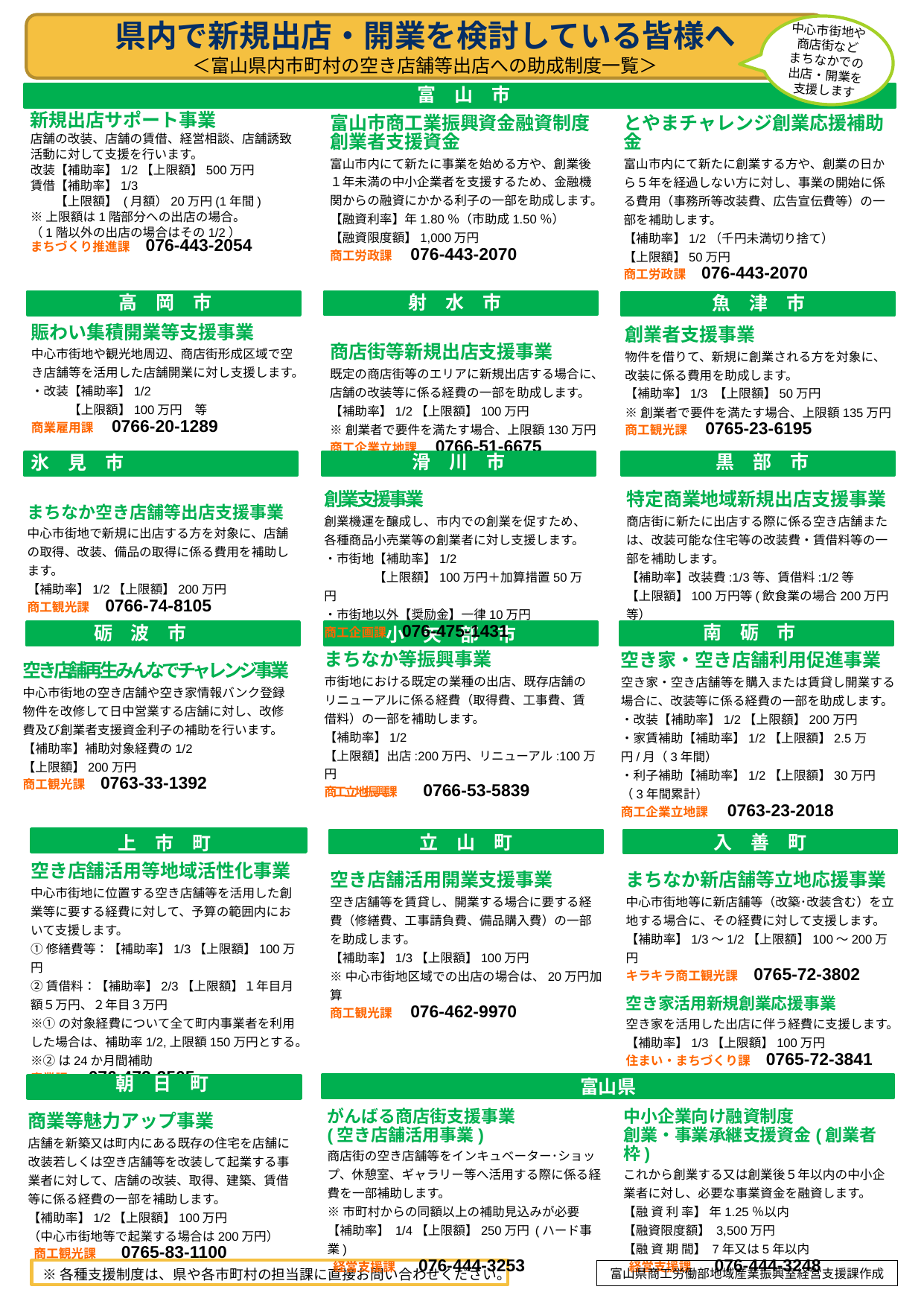

県内で新規出店・開業を検討している皆様へ
＜富山県内市町村の空き店舗等出店への助成制度一覧＞
中心市街地や
商店街など
まちなかでの
出店・開業を
支援します
富　山　市

富山市商工業振興資金融資制度創業者支援資金
富山市内にて新たに事業を始める方や、創業後１年未満の中小企業者を支援するため、金融機関からの融資にかかる利子の一部を助成します。
【融資利率】年1.80％（市助成1.50％）
【融資限度額】1,000万円
商工労政課 　076-443-2070

新規出店サポート事業
店舗の改装、店舗の賃借、経営相談、店舗誘致活動に対して支援を行います。
改装【補助率】1/2【上限額】500万円
賃借【補助率】1/3
　　【上限額】 (月額）20万円(1年間)
※上限額は1階部分への出店の場合。
（1階以外の出店の場合はその1/2）
まちづくり推進課　076-443-2054

とやまチャレンジ創業応援補助金
富山市内にて新たに創業する方や、創業の日から５年を経過しない方に対し、事業の開始に係る費用（事務所等改装費、広告宣伝費等）の一部を補助します。
【補助率】1/2（千円未満切り捨て）
【上限額】50万円
商工労政課　076-443-2070

射　水　市

商店街等新規出店支援事業
既定の商店街等のエリアに新規出店する場合に、店舗の改装等に係る経費の一部を助成します。
【補助率】1/2【上限額】100万円
※創業者で要件を満たす場合、上限額130万円
商工企業立地課 　0766-51-6675

高　岡　市

賑わい集積開業等支援事業
中心市街地や観光地周辺、商店街形成区域で空き店舗等を活用した店舗開業に対し支援します。
・改装【補助率】1/2
　　　【上限額】100万円　等
商業雇用課　 0766-20-1289
魚　津　市

創業者支援事業
物件を借りて、新規に創業される方を対象に、改装に係る費用を助成します。
【補助率】1/3 【上限額】50万円
※創業者で要件を満たす場合、上限額135万円
商工観光課 　0765-23-6195

滑　川　市

創業支援事業
創業機運を醸成し、市内での創業を促すため、各種商品小売業等の創業者に対し支援します。
・市街地【補助率】1/2
　　　　【上限額】100万円＋加算措置50万円
・市街地以外【奨励金】一律10万円
商工企画課　076-475-1431

黒　部　市

特定商業地域新規出店支援事業
商店街に新たに出店する際に係る空き店舗または、改装可能な住宅等の改装費・賃借料等の一部を補助します。
【補助率】改装費:1/3等、賃借料:1/2等
【上限額】100万円等(飲食業の場合200万円等）
商工観光課　0765-54-2611

氷　見　市

まちなか空き店舗等出店支援事業
中心市街地で新規に出店する方を対象に、店舗の取得、改装、備品の取得に係る費用を補助します。
【補助率】1/2【上限額】200万円
商工観光課　0766-74-8105

南　砺　市

空き家・空き店舗利用促進事業
空き家・空き店舗等を購入または賃貸し開業する場合に、改装等に係る経費の一部を助成します。
・改装【補助率】1/2【上限額】200万円
・家賃補助【補助率】1/2【上限額】2.5万円/月（3年間）
・利子補助【補助率】1/2【上限額】30万円
（3年間累計）
商工企業立地課　0763-23-2018

砺　波　市

空き店舗再生みんなでチャレンジ事業
中心市街地の空き店舗や空き家情報バンク登録物件を改修して日中営業する店舗に対し、改修費及び創業者支援資金利子の補助を行います。
【補助率】補助対象経費の1/2
【上限額】200万円
商工観光課　0763-33-1392

小　矢　部　市

まちなか等振興事業
市街地における既定の業種の出店、既存店舗のリニューアルに係る経費（取得費、工事費、賃借料）の一部を補助します。
【補助率】1/2
【上限額】出店:200万円、リニューアル:100万円
商工立地振興課　　0766-53-5839

立　山　町

空き店舗活用開業支援事業
空き店舗等を賃貸し、開業する場合に要する経費（修繕費、工事請負費、備品購入費）の一部を助成します。
【補助率】1/3【上限額】100万円
※中心市街地区域での出店の場合は、20万円加算
商工観光課 　076-462-9970

入　善　町

まちなか新店舗等立地応援事業
中心市街地等に新店舗等（改築･改装含む）を立地する場合に、その経費に対して支援します。
【補助率】1/3～1/2【上限額】100～200万円
キラキラ商工観光課　0765-72-3802
空き家活用新規創業応援事業
空き家を活用した出店に伴う経費に支援します。
【補助率】1/3【上限額】100万円
住まい・まちづくり課　0765-72-3841

上　市　町

空き店舗活用等地域活性化事業
中心市街地に位置する空き店舗等を活用した創業等に要する経費に対して、予算の範囲内において支援します。
①修繕費等：【補助率】1/3【上限額】100万円
②賃借料：【補助率】2/3【上限額】１年目月額５万円、２年目３万円
※①の対象経費について全て町内事業者を利用した場合は、補助率1/2,上限額150万円とする。
※②は24か月間補助
産業課　 076-472-2505

朝　日　町

商業等魅力アップ事業
店舗を新築又は町内にある既存の住宅を店舗に改装若しくは空き店舗等を改装して起業する事業者に対して、店舗の改装、取得、建築、賃借等に係る経費の一部を補助します。
【補助率】1/2【上限額】100万円
（中心市街地等で起業する場合は200万円）
 商工観光課 　0765-83-1100

富山県

がんばる商店街支援事業
(空き店舗活用事業)
商店街の空き店舗等をインキュベーター･ショップ、休憩室、ギャラリー等へ活用する際に係る経費を一部補助します。
※市町村からの同額以上の補助見込みが必要
【補助率】 1/4【上限額】250万円 (ハード事業)
 経営支援課　076-444-3253
中小企業向け融資制度
創業・事業承継支援資金(創業者枠)
これから創業する又は創業後５年以内の中小企業者に対し、必要な事業資金を融資します。
【融 資 利 率】 年1.25％以内
【融資限度額】 3,500万円
【融 資 期 間】 7年又は5年以内
 経営支援課　076-444-3248
※各種支援制度は、県や各市町村の担当課に直接お問い合わせください。
富山県商工労働部地域産業振興室経営支援課作成